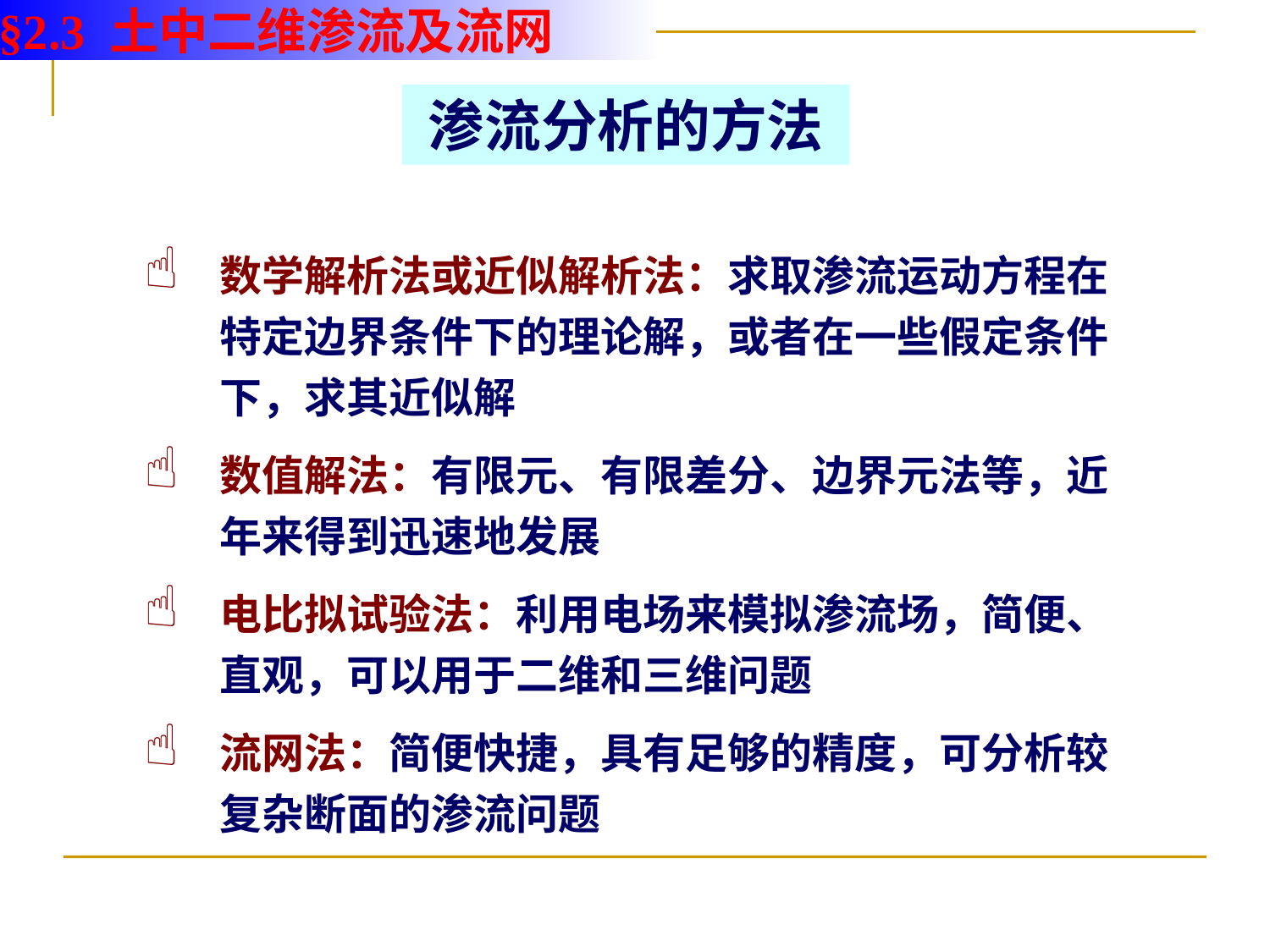

§2.3 土中二维渗流及流网
渗流分析的方法
数学解析法或近似解析法：求取渗流运动方程在特定边界条件下的理论解，或者在一些假定条件下，求其近似解
数值解法：有限元、有限差分、边界元法等，近年来得到迅速地发展
电比拟试验法：利用电场来模拟渗流场，简便、直观，可以用于二维和三维问题
流网法：简便快捷，具有足够的精度，可分析较复杂断面的渗流问题